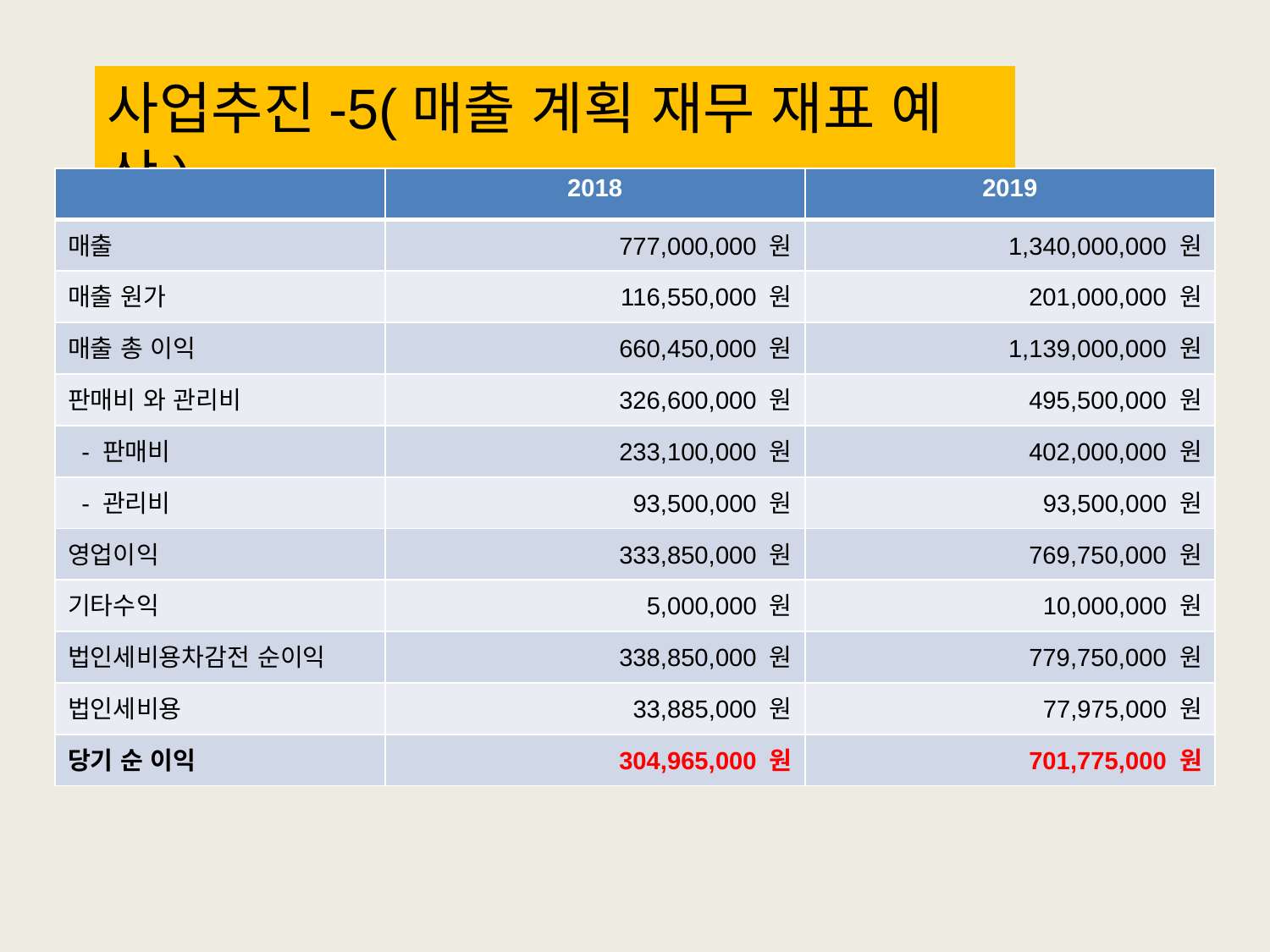

사업추진-5(매출 계획 재무 재표 예상)
|  | 2018 | 2019 |
| --- | --- | --- |
| 매출 | 777,000,000 원 | 1,340,000,000 원 |
| 매출 원가 | 116,550,000 원 | 201,000,000 원 |
| 매출 총 이익 | 660,450,000 원 | 1,139,000,000 원 |
| 판매비 와 관리비 | 326,600,000 원 | 495,500,000 원 |
| - 판매비 | 233,100,000 원 | 402,000,000 원 |
| - 관리비 | 93,500,000 원 | 93,500,000 원 |
| 영업이익 | 333,850,000 원 | 769,750,000 원 |
| 기타수익 | 5,000,000 원 | 10,000,000 원 |
| 법인세비용차감전 순이익 | 338,850,000 원 | 779,750,000 원 |
| 법인세비용 | 33,885,000 원 | 77,975,000 원 |
| 당기 순 이익 | 304,965,000 원 | 701,775,000 원 |